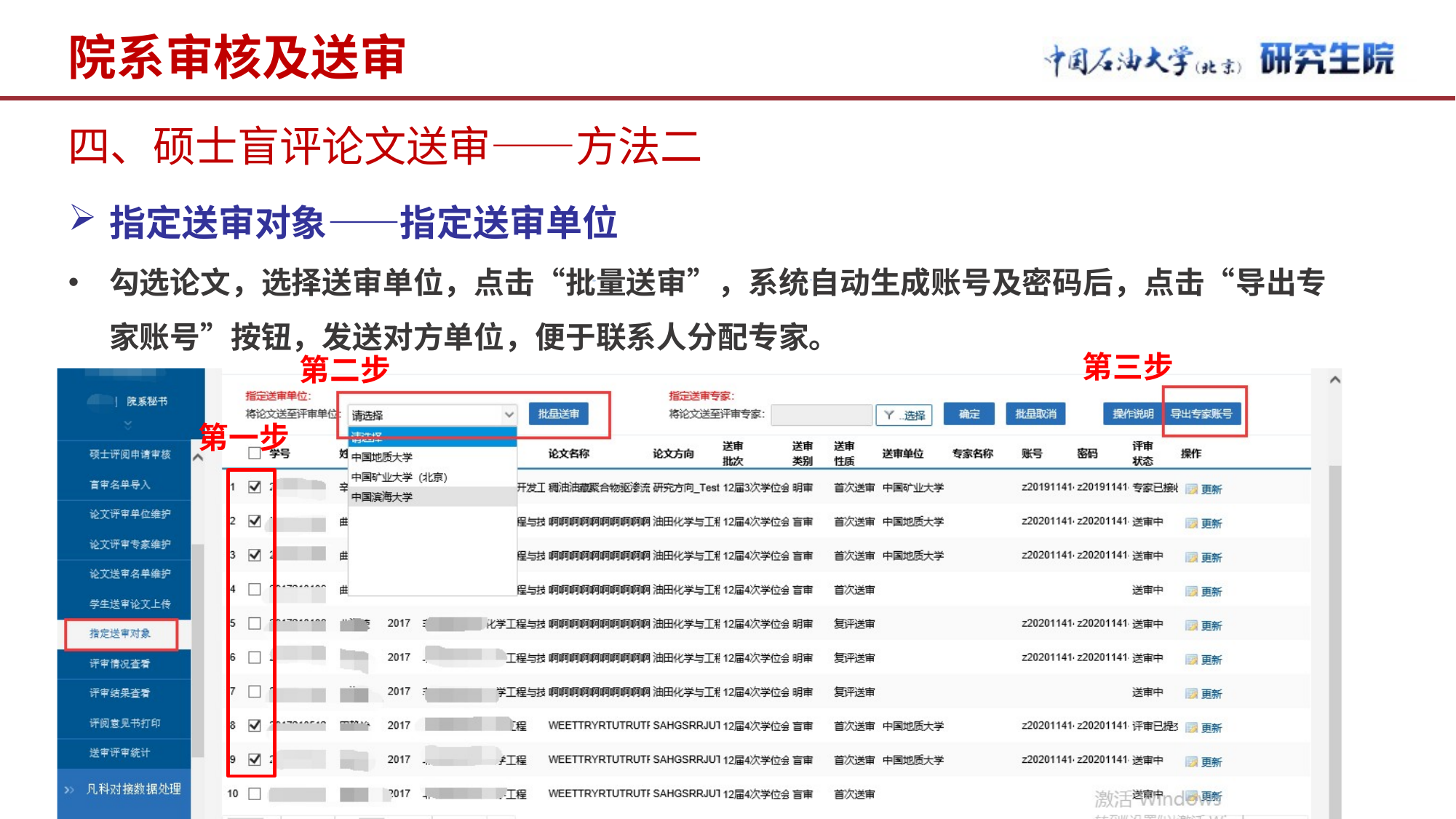

# 院系审核及送审
四、硕士盲评论文送审——方法二
指定送审对象——指定送审单位
勾选论文，选择送审单位，点击“批量送审”，系统自动生成账号及密码后，点击“导出专 家账号”按钮，发送对方单位，便于联系人分配专家。

第三步
第二步

第一步